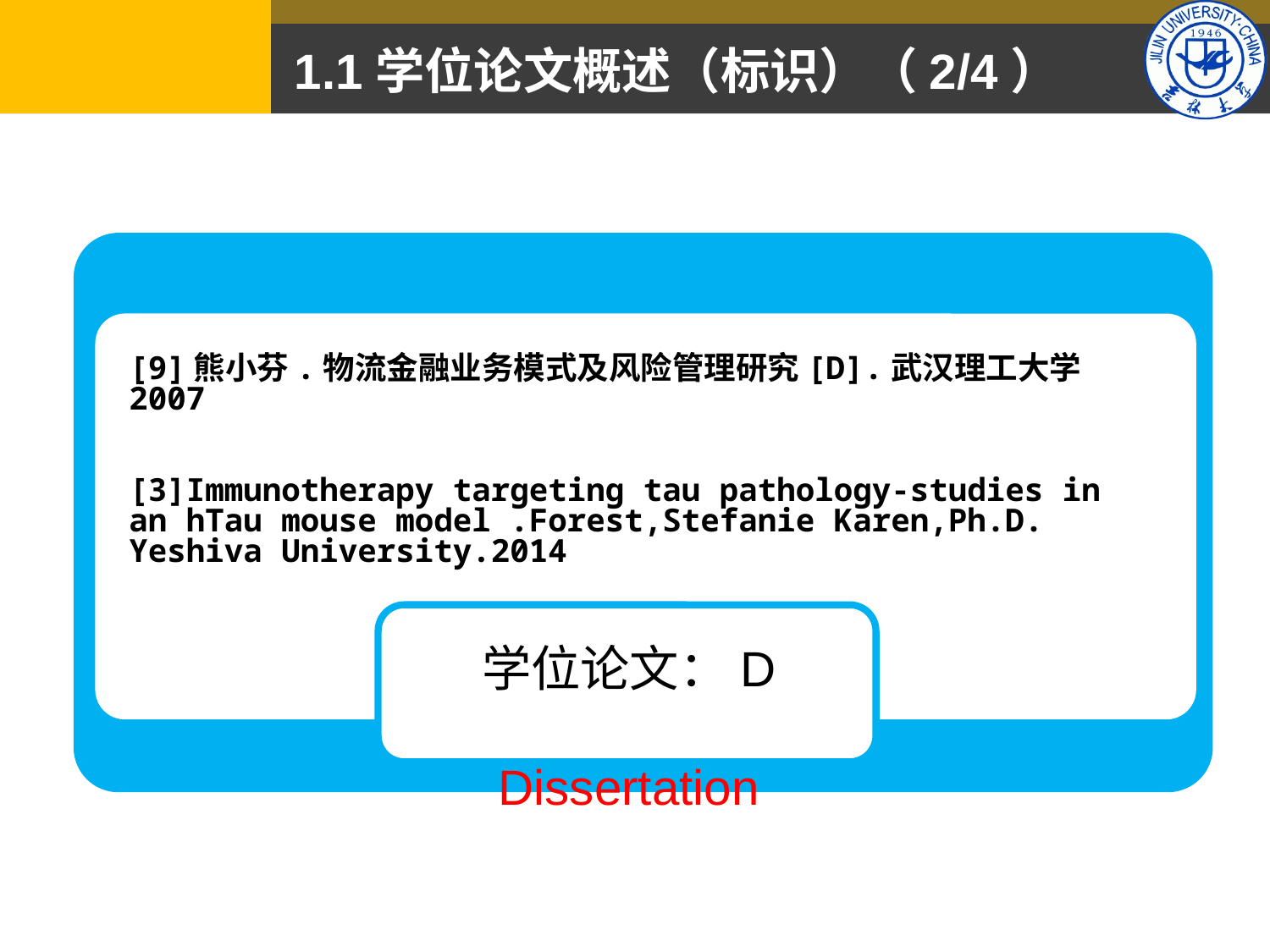

# 1.1学位论文概述（标识）（2/4）

[9]熊小芬.物流金融业务模式及风险管理研究[D].武汉理工大学 2007

[3]Immunotherapy targeting tau pathology-studies in an hTau mouse model .Forest,Stefanie Karen,Ph.D. Yeshiva University.2014

学位论文：D                  Dissertation